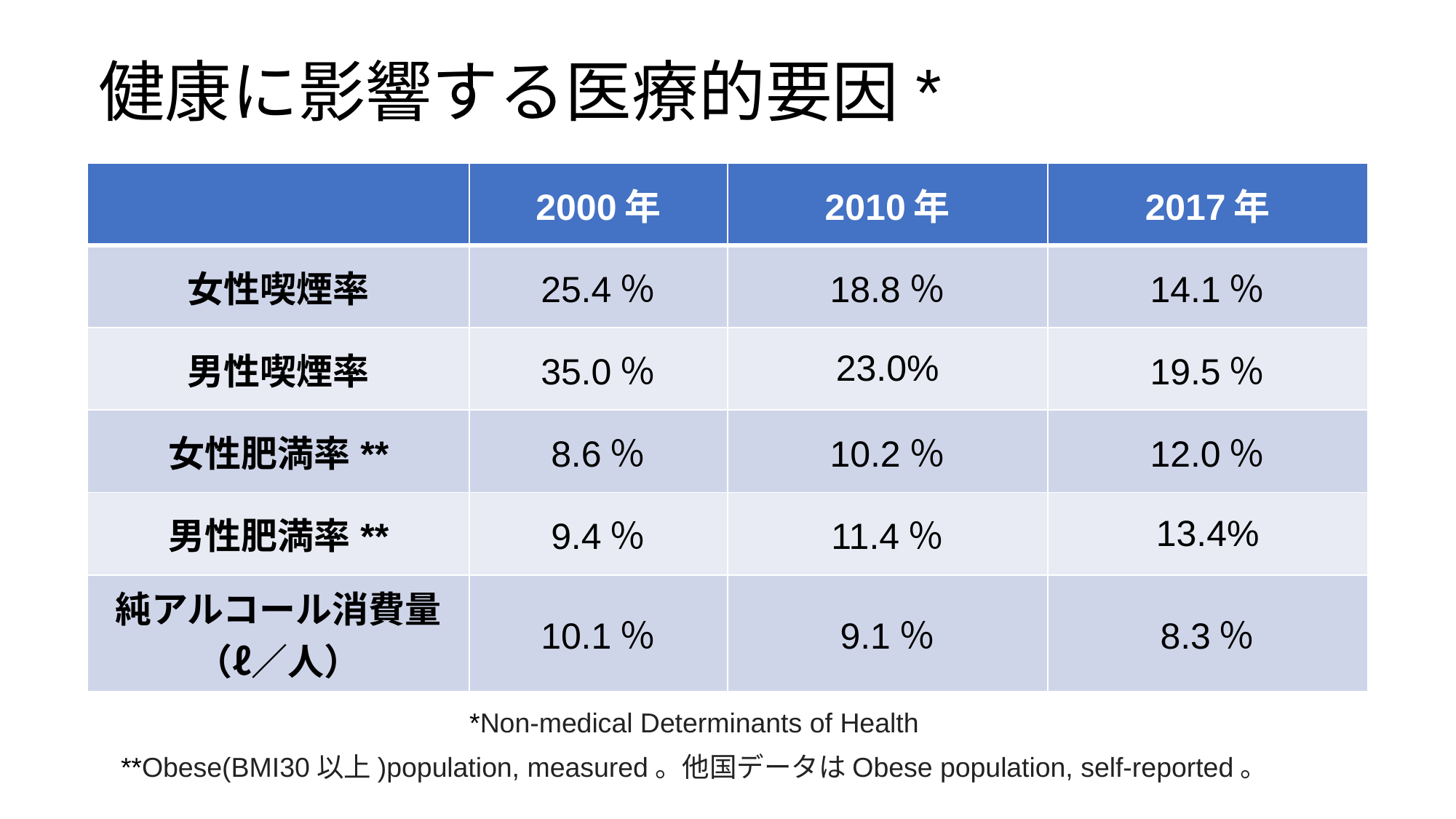

# 健康に影響する医療的要因*
|  | 2000年 | 2010年 | 2017年 |
| --- | --- | --- | --- |
| 女性喫煙率 | 25.4％ | 18.8％ | 14.1％ |
| 男性喫煙率 | 35.0％ | 23.0% | 19.5％ |
| 女性肥満率\*\* | 8.6％ | 10.2％ | 12.0％ |
| 男性肥満率\*\* | 9.4％ | 11.4％ | 13.4% |
| 純アルコール消費量 （ℓ／人） | 10.1％ | 9.1％ | 8.3％ |
*Non-medical Determinants of Health
**Obese(BMI30以上)population, measured。他国データはObese population, self-reported。